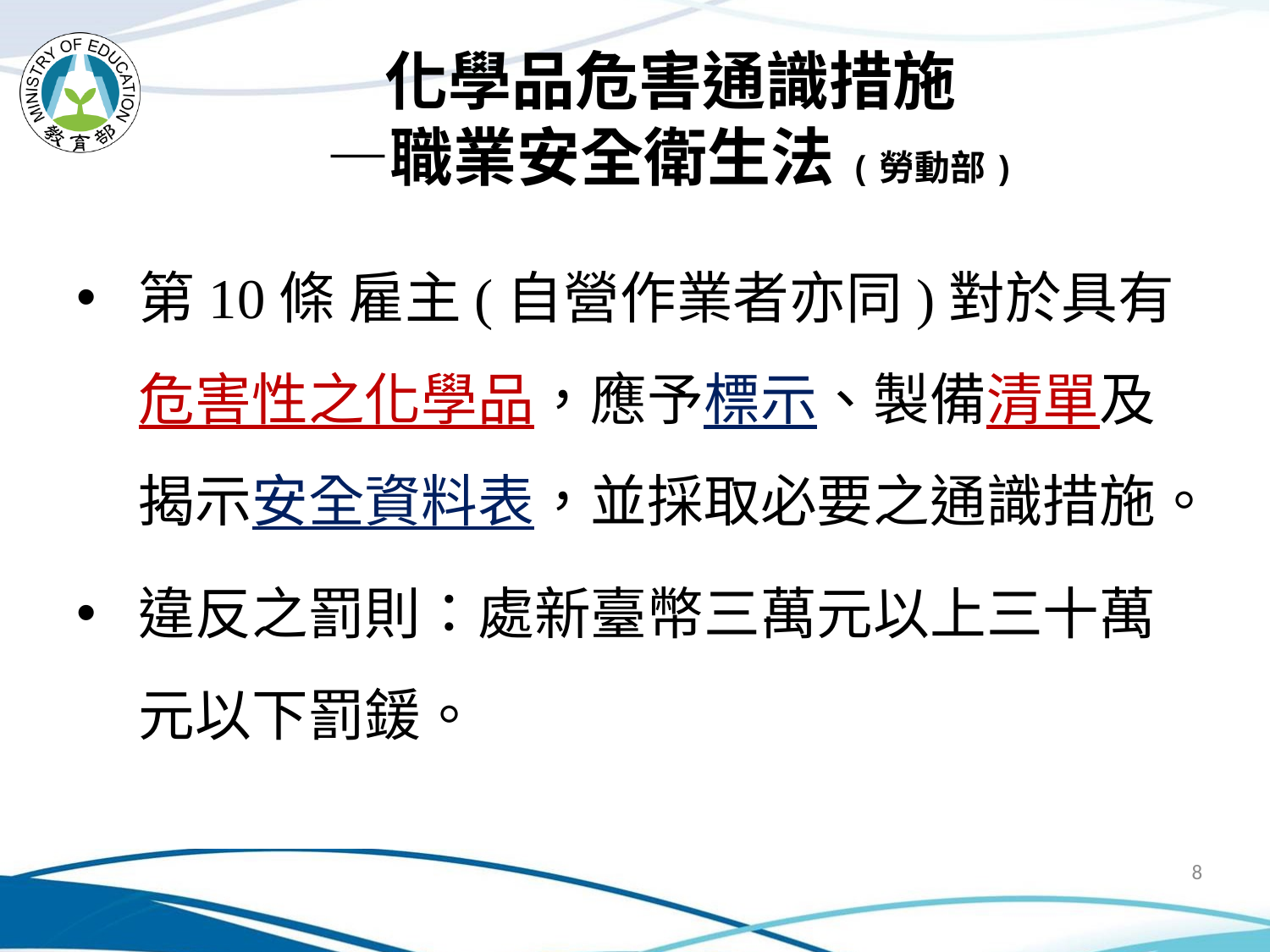

# 化學品危害通識措施 —職業安全衛生法(勞動部)
第10條 雇主(自營作業者亦同)對於具有危害性之化學品，應予標示、製備清單及揭示安全資料表，並採取必要之通識措施。
違反之罰則：處新臺幣三萬元以上三十萬元以下罰鍰。

8